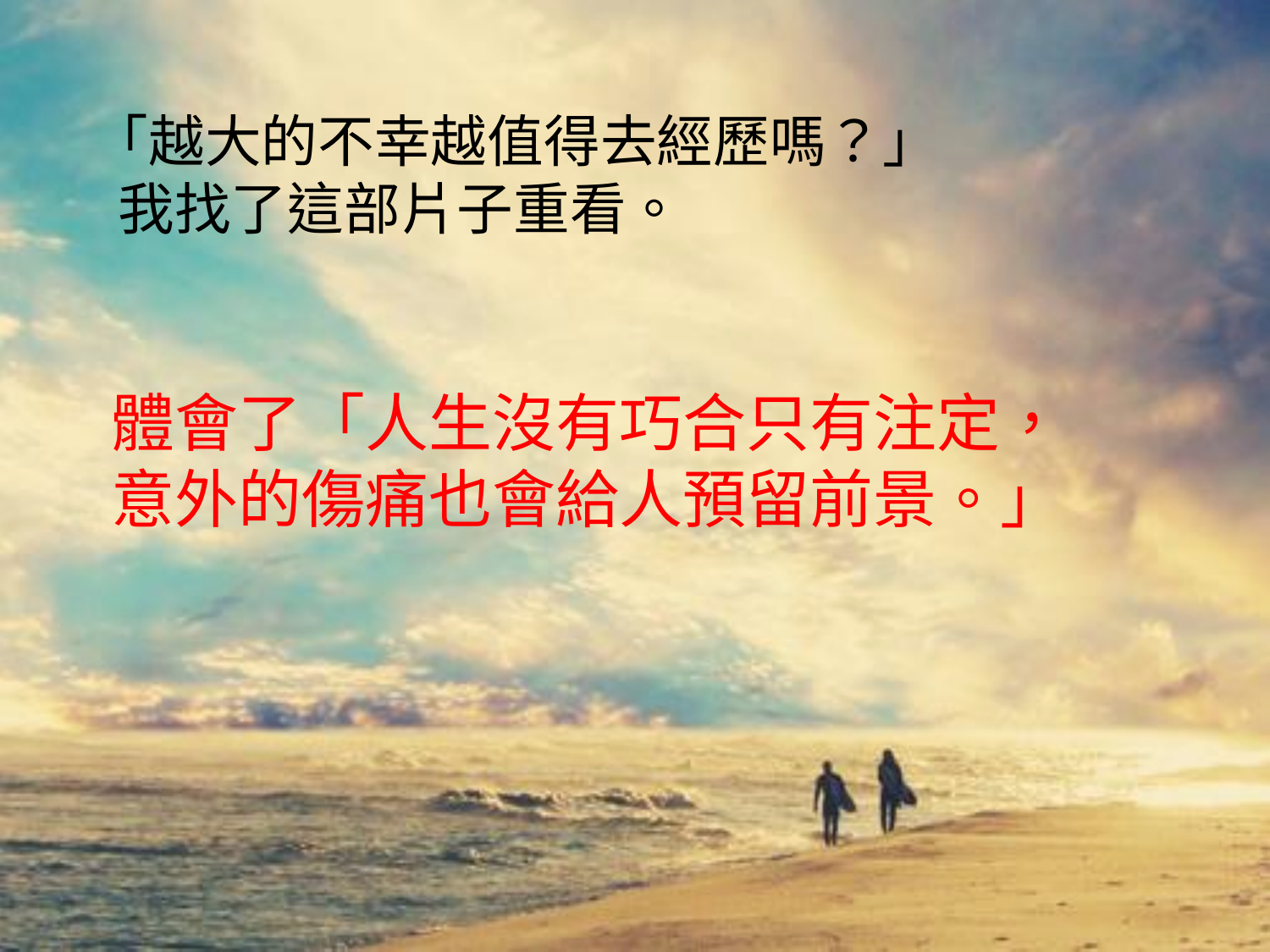

「越大的不幸越值得去經歷嗎？」
 我找了這部片子重看。
體會了「人生沒有巧合只有注定，
意外的傷痛也會給人預留前景。」